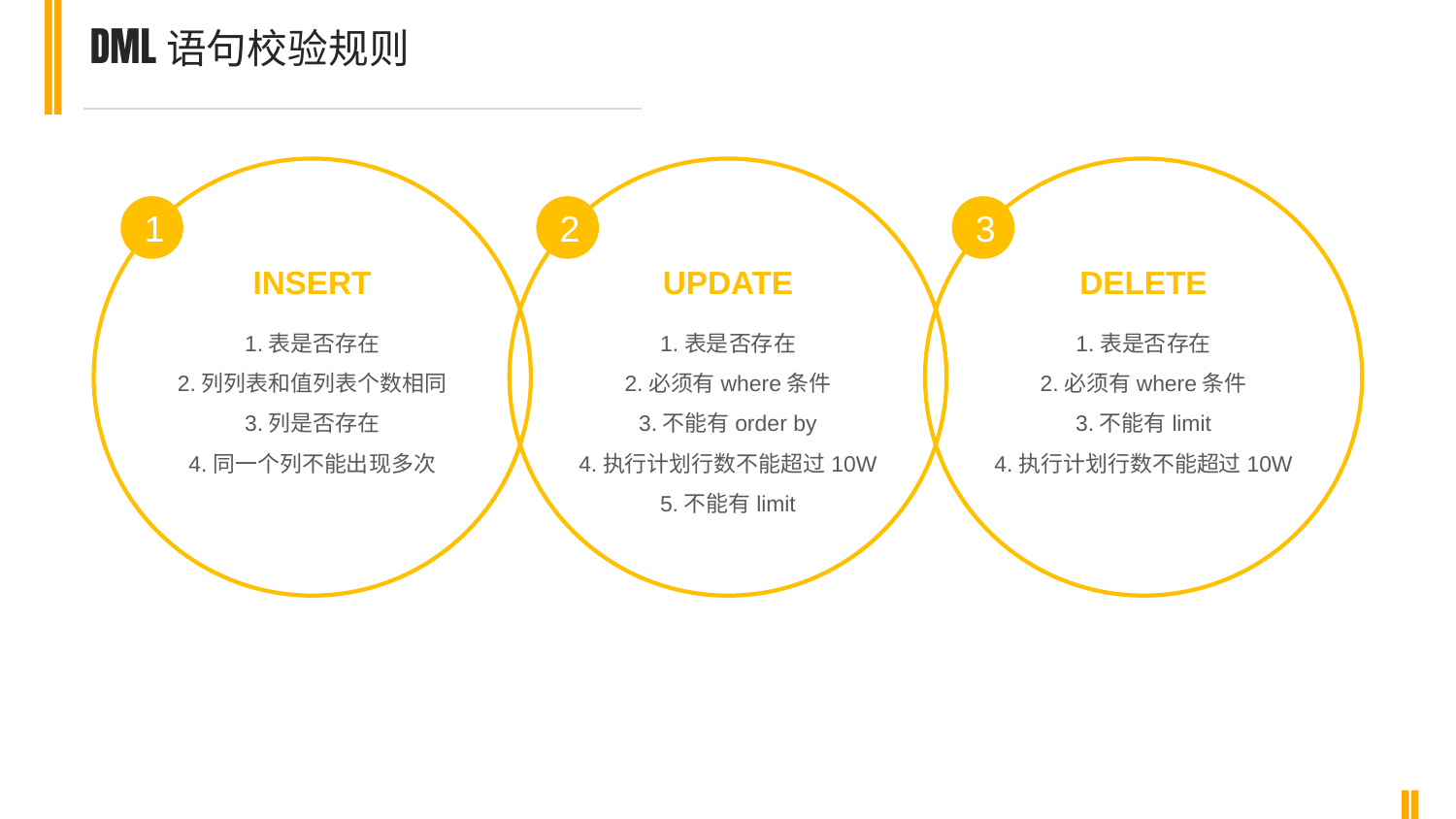

DML语句校验规则

1
2
3
INSERT
UPDATE
DELETE
1.表是否存在
2.列列表和值列表个数相同
3.列是否存在
4.同一个列不能出现多次
1.表是否存在
2.必须有where条件
3.不能有order by
4.执行计划行数不能超过10W
5.不能有limit
1.表是否存在
2.必须有where条件
3.不能有limit
4.执行计划行数不能超过10W